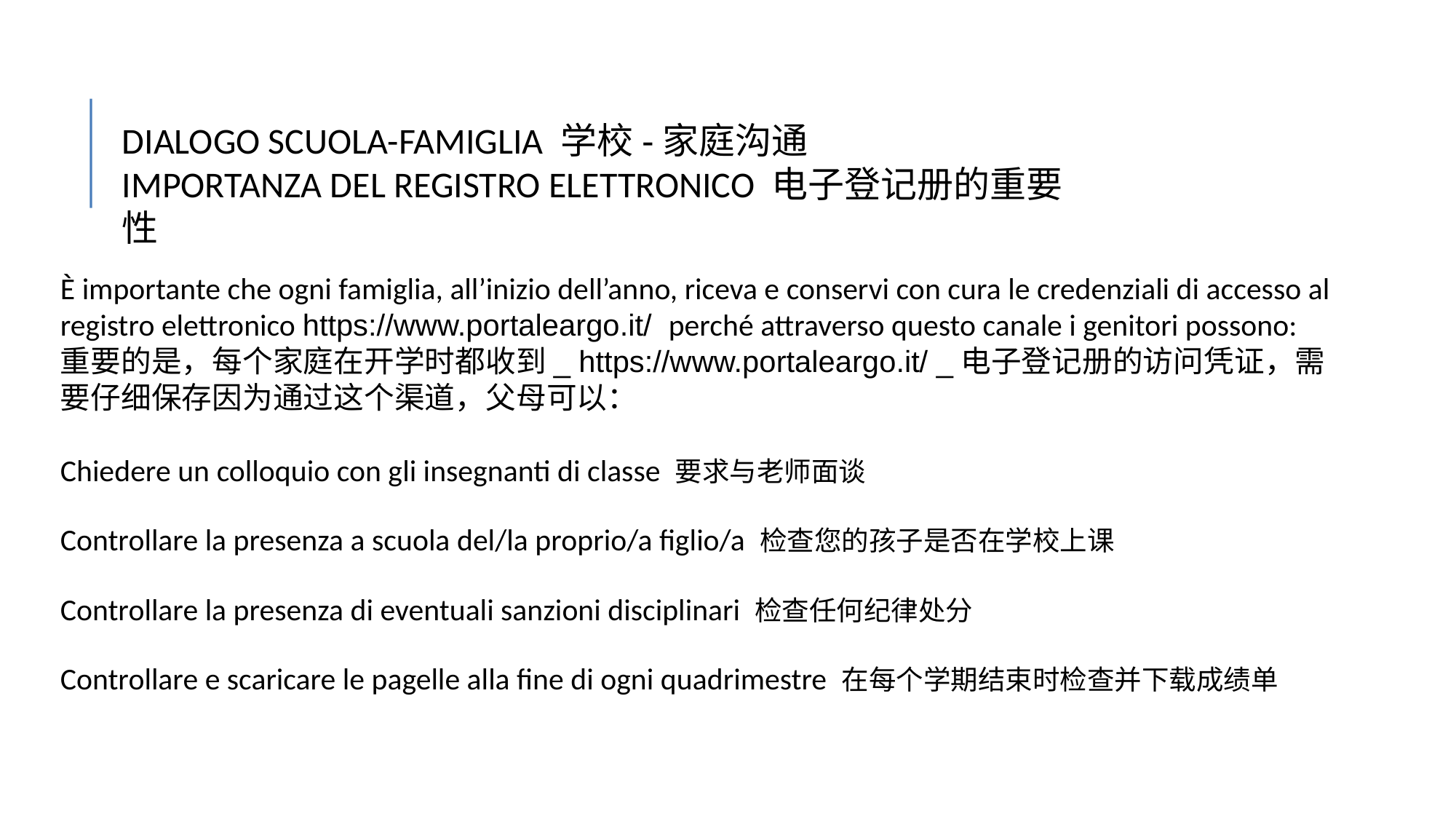

DIALOGO SCUOLA-FAMIGLIA 学校-家庭沟通
IMPORTANZA DEL REGISTRO ELETTRONICO 电子登记册的重要性
È importante che ogni famiglia, all’inizio dell’anno, riceva e conservi con cura le credenziali di accesso al registro elettronico https://www.portaleargo.it/  perché attraverso questo canale i genitori possono:
重要的是，每个家庭在开学时都收到_ https://www.portaleargo.it/ _电子登记册的访问凭证，需要仔细保存因为通过这个渠道，父母可以：

Chiedere un colloquio con gli insegnanti di classe 要求与老师面谈

Controllare la presenza a scuola del/la proprio/a figlio/a 检查您的孩子是否在学校上课

Controllare la presenza di eventuali sanzioni disciplinari 检查任何纪律处分

Controllare e scaricare le pagelle alla fine di ogni quadrimestre 在每个学期结束时检查并下载成绩单